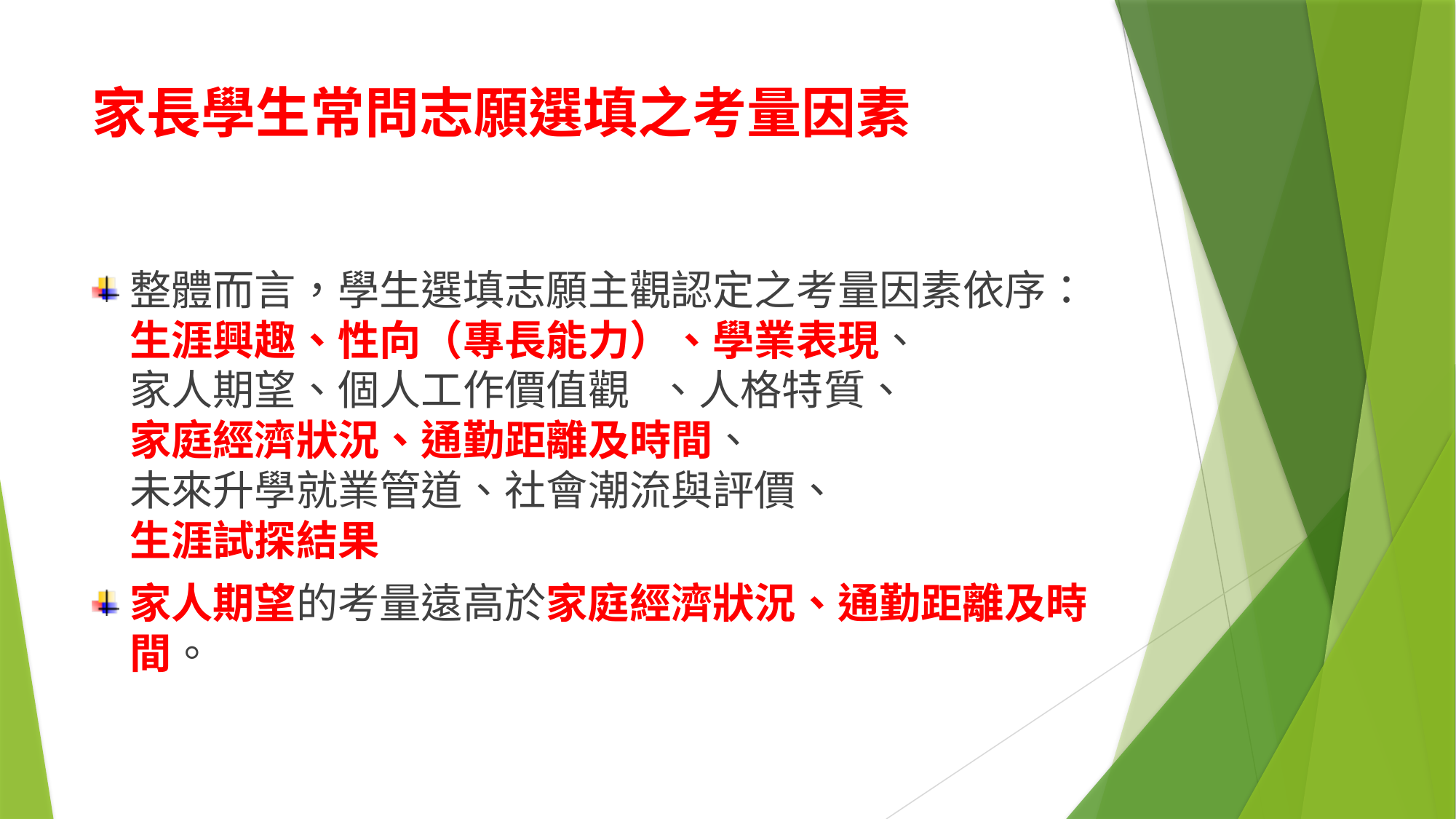

# 家長學生常問志願選填之考量因素
整體而言，學生選填志願主觀認定之考量因素依序：
生涯興趣、性向（專長能力）、學業表現、
家人期望、個人工作價值觀   、人格特質、
家庭經濟狀況、通勤距離及時間、
未來升學就業管道、社會潮流與評價、
生涯試探結果
家人期望的考量遠高於家庭經濟狀況、通勤距離及時間。